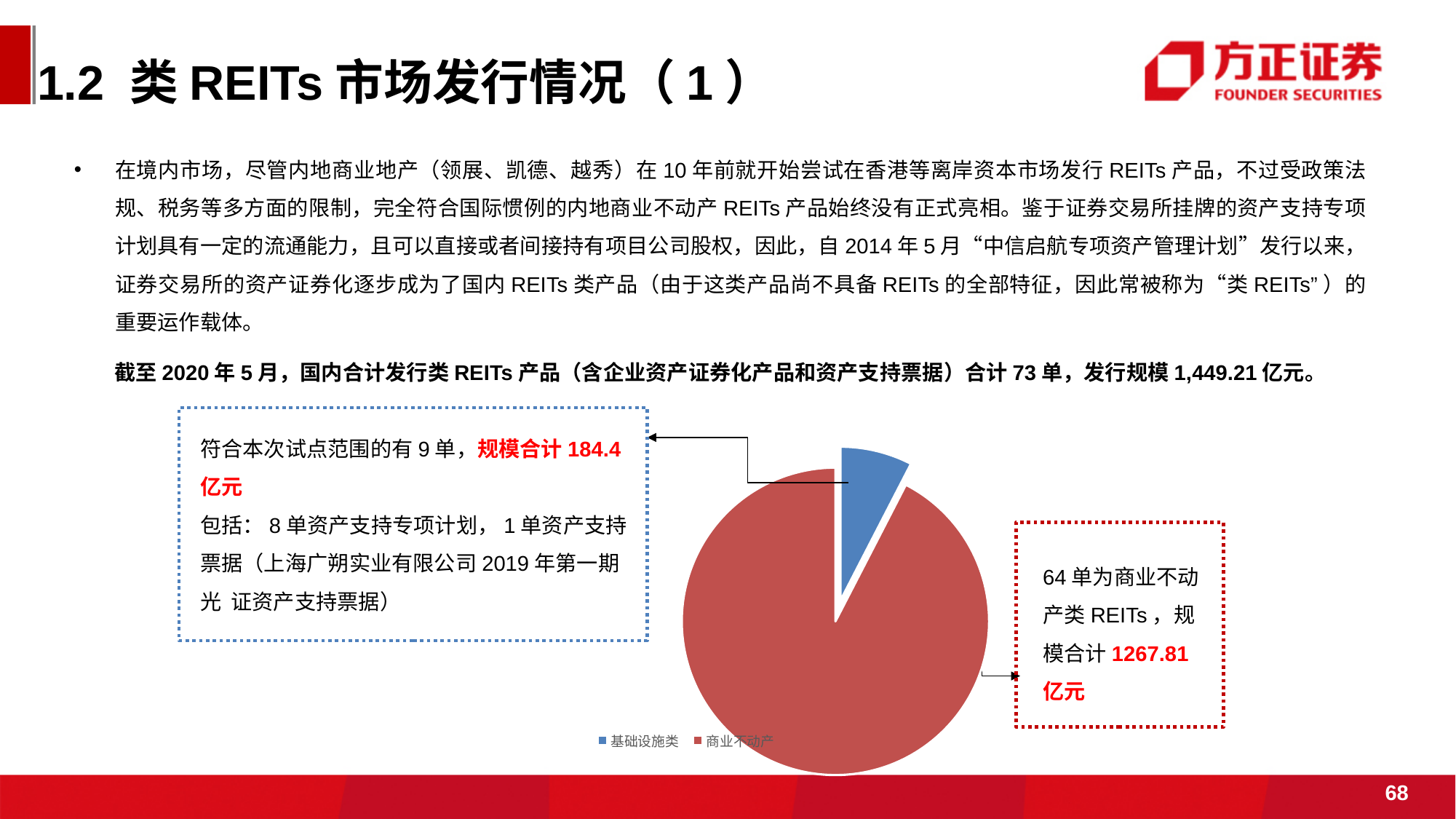

1.2 类REITs市场发行情况（1）
在境内市场，尽管内地商业地产（领展、凯德、越秀）在10年前就开始尝试在香港等离岸资本市场发行REITs产品，不过受政策法规、税务等多方面的限制，完全符合国际惯例的内地商业不动产REITs产品始终没有正式亮相。鉴于证券交易所挂牌的资产支持专项计划具有一定的流通能力，且可以直接或者间接持有项目公司股权，因此，自2014年5月“中信启航专项资产管理计划”发行以来，证券交易所的资产证券化逐步成为了国内REITs类产品（由于这类产品尚不具备REITs的全部特征，因此常被称为“类REITs”）的重要运作载体。

截至2020年5月，国内合计发行类REITs产品（含企业资产证券化产品和资产支持票据）合计73单，发行规模1,449.21亿元。

符合本次试点范围的有9单，规模合计184.4亿元
包括：8单资产支持专项计划，1单资产支持票据（上海广朔实业有限公司2019年第一期光  证资产支持票据）

### Chart

| Category |  |
|---|---|
| 基础设施类 | 109.9 |
| 商业不动产 | 1339.31 |
64单为商业不动产类REITs，规模合计1267.81亿元
68